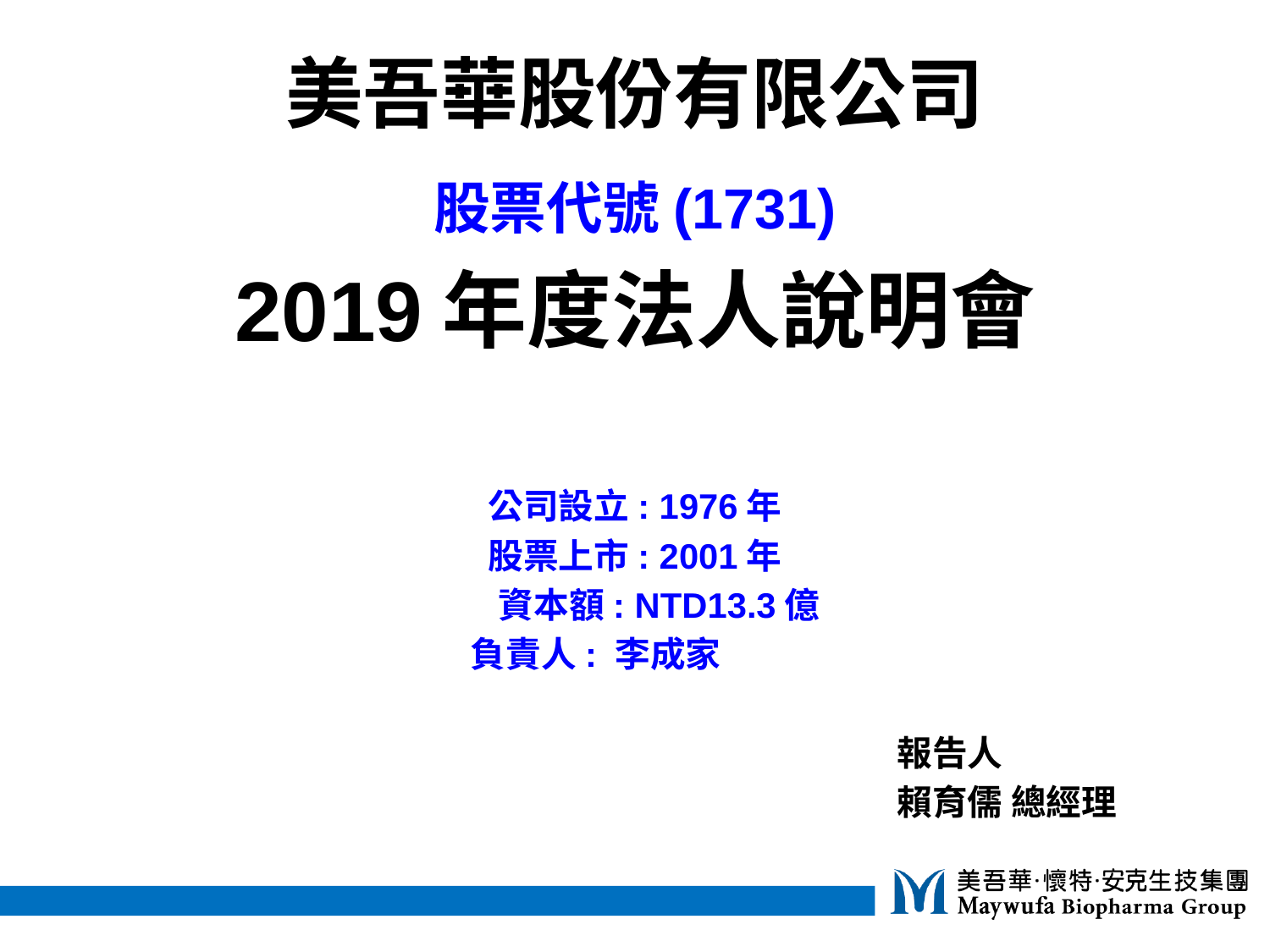

# 美吾華股份有限公司
股票代號(1731)
2019年度法人說明會

公司設立: 1976年
股票上市: 2001年
     資本額: NTD13.3億
                                                負責人: 李成家

                                                                                                     報告人
                                                                                                     賴育儒 總經理